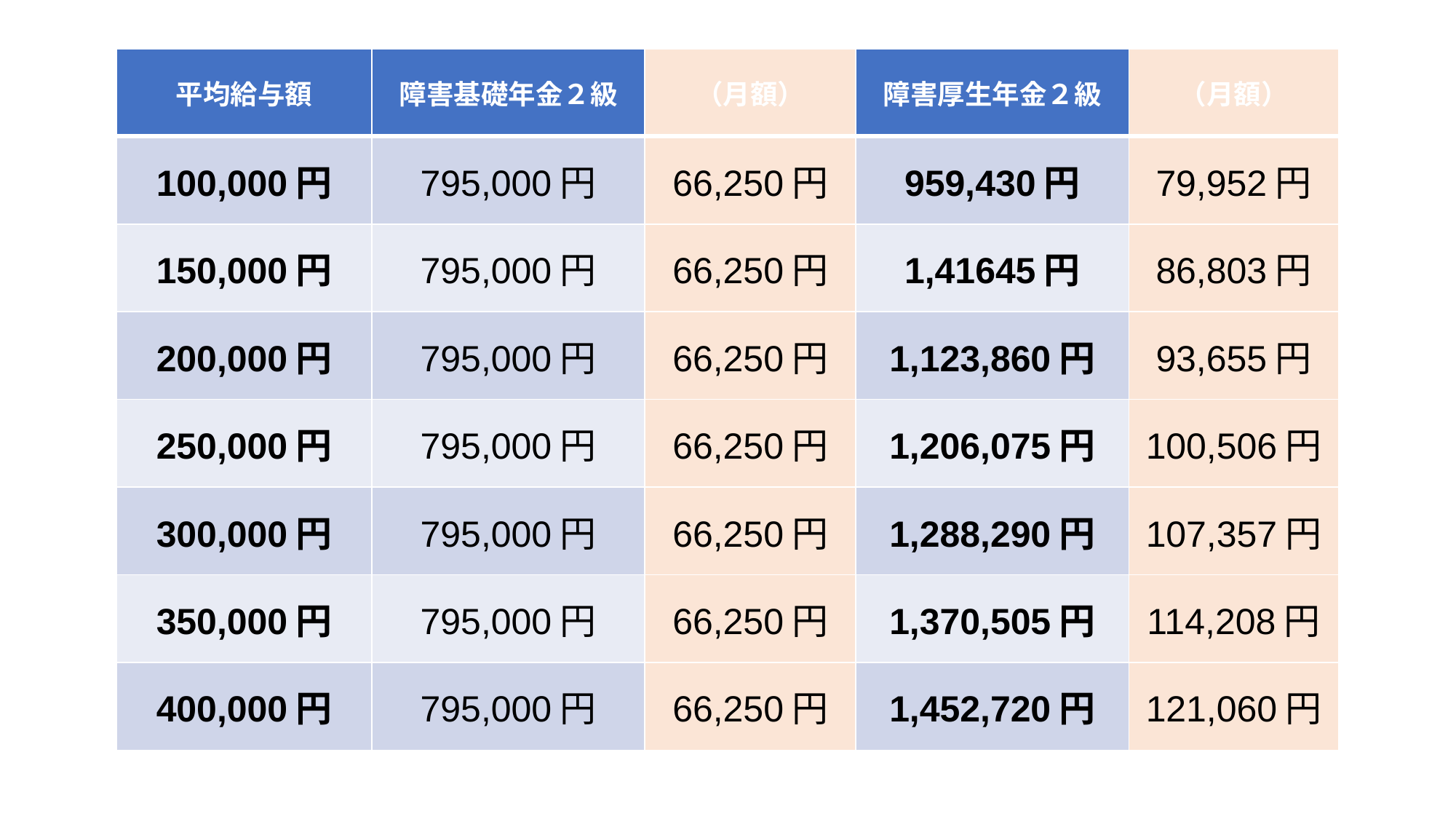

| 平均給与額 | 障害基礎年金２級 | （月額） | 障害厚生年金２級 | （月額） |
| --- | --- | --- | --- | --- |
| 100,000円 | 795,000円 | 66,250円 | 959,430円 | 79,952円 |
| 150,000円 | 795,000円 | 66,250円 | 1,41645円 | 86,803円 |
| 200,000円 | 795,000円 | 66,250円 | 1,123,860円 | 93,655円 |
| 250,000円 | 795,000円 | 66,250円 | 1,206,075円 | 100,506円 |
| 300,000円 | 795,000円 | 66,250円 | 1,288,290円 | 107,357円 |
| 350,000円 | 795,000円 | 66,250円 | 1,370,505円 | 114,208円 |
| 400,000円 | 795,000円 | 66,250円 | 1,452,720円 | 121,060円 |